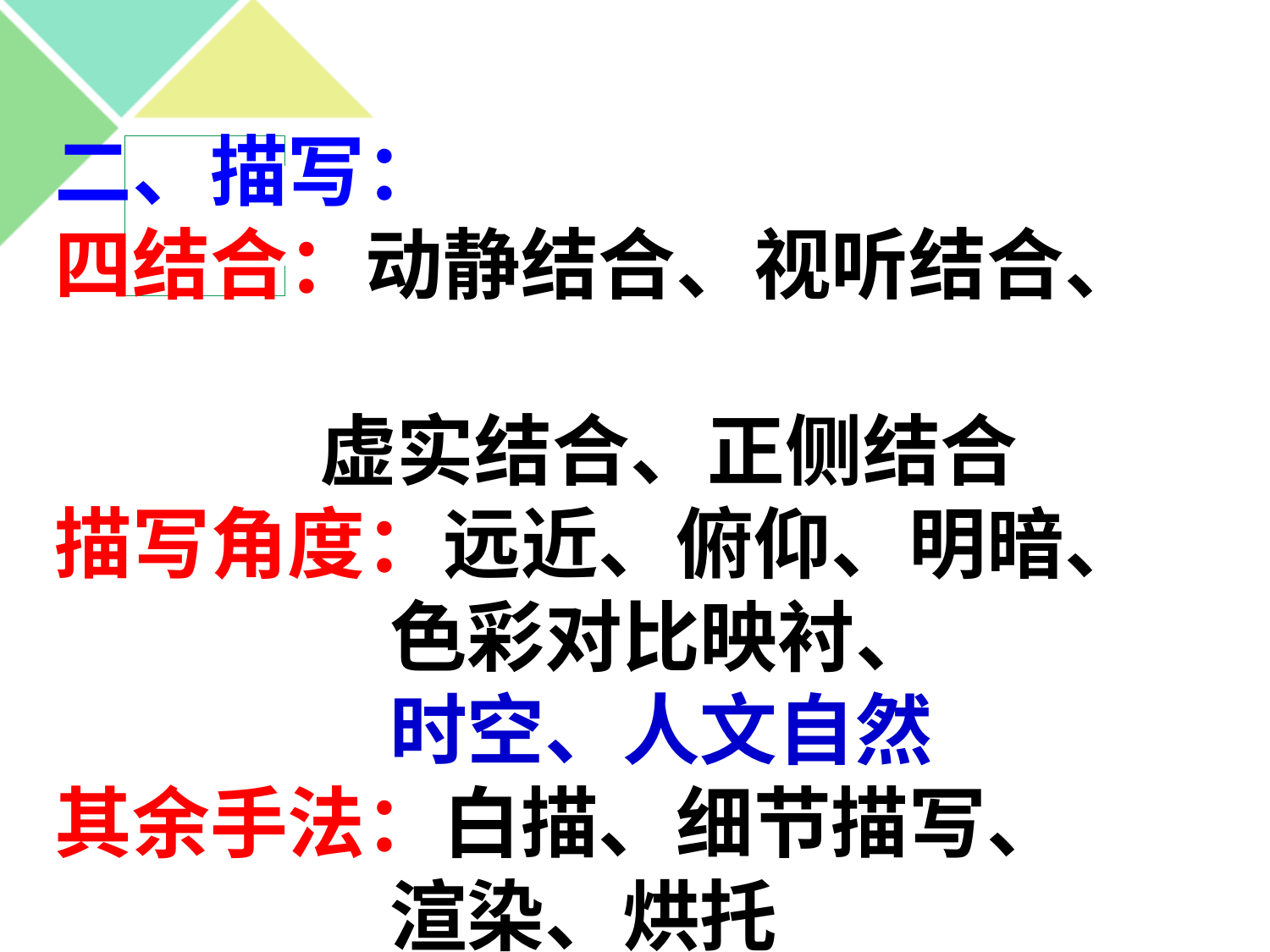

二、描写：
四结合：动静结合、视听结合、
              虚实结合、正侧结合
描写角度：远近、俯仰、明暗、
                  色彩对比映衬、
                  时空、人文自然
其余手法：白描、细节描写、
                  渲染、烘托